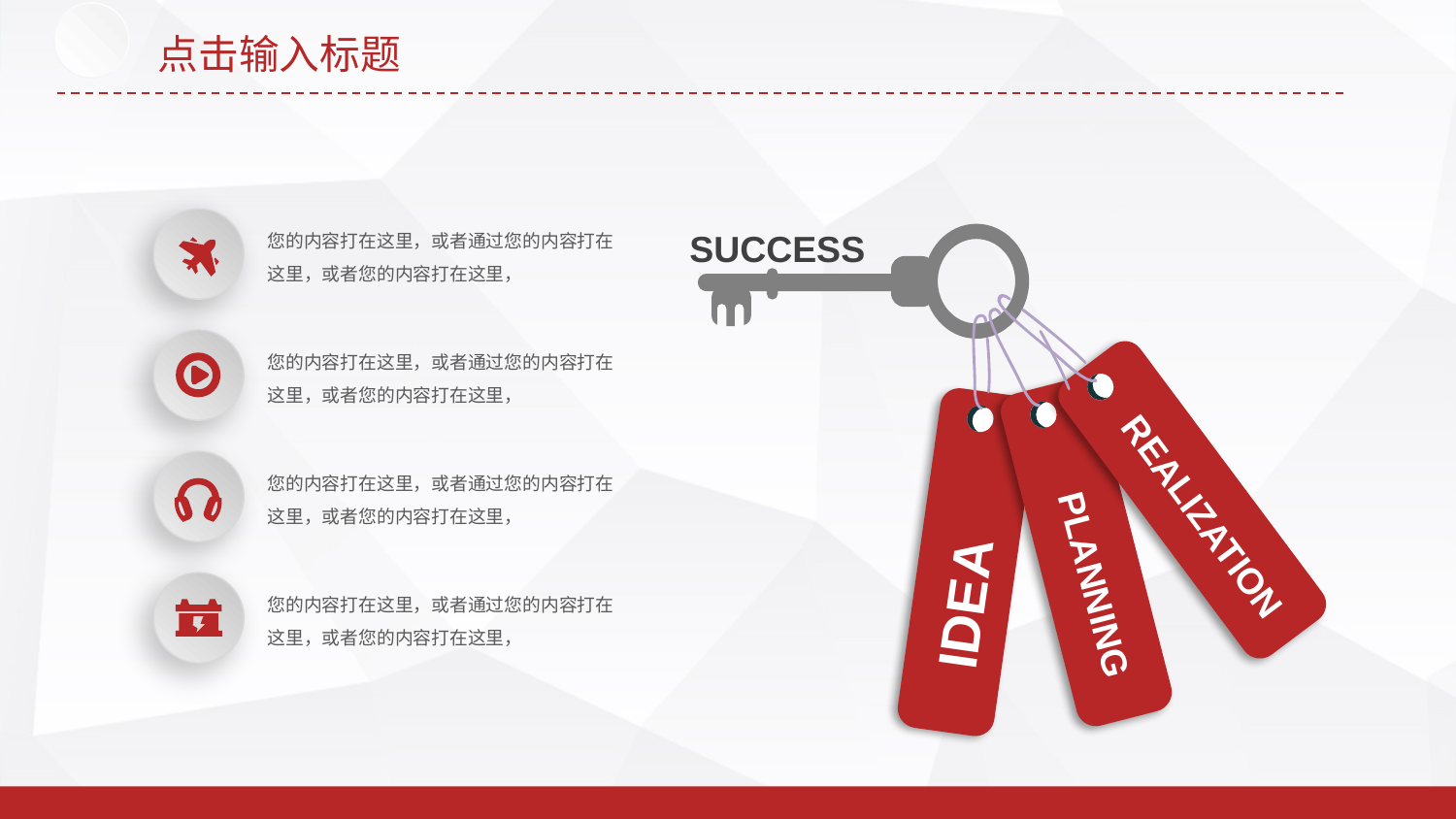

点击输入标题

您的内容打在这里，或者通过您的内容打在这里，或者您的内容打在这里，
SUCCESS

REALIZATION
PLANNING
IDEA

您的内容打在这里，或者通过您的内容打在这里，或者您的内容打在这里，

您的内容打在这里，或者通过您的内容打在这里，或者您的内容打在这里，

您的内容打在这里，或者通过您的内容打在这里，或者您的内容打在这里，